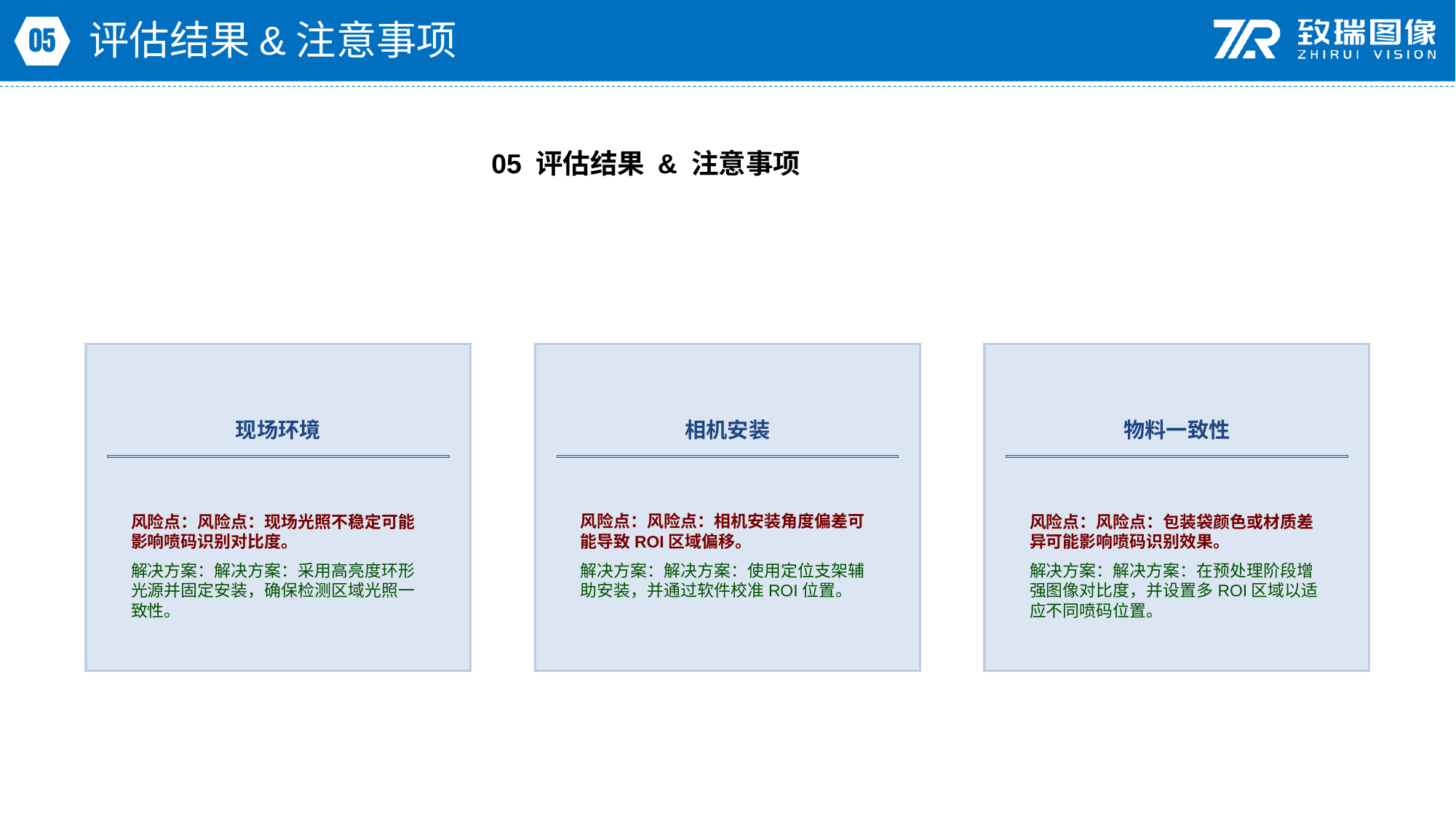

评估结果&注意事项
05

05 评估结果 & 注意事项

现场环境

相机安装

物料一致性

风险点：风险点：现场光照不稳定可能影响喷码识别对比度。
解决方案：解决方案：采用高亮度环形光源并固定安装，确保检测区域光照一致性。

风险点：风险点：相机安装角度偏差可能导致ROI区域偏移。
解决方案：解决方案：使用定位支架辅助安装，并通过软件校准ROI位置。

风险点：风险点：包装袋颜色或材质差异可能影响喷码识别效果。
解决方案：解决方案：在预处理阶段增强图像对比度，并设置多ROI区域以适应不同喷码位置。